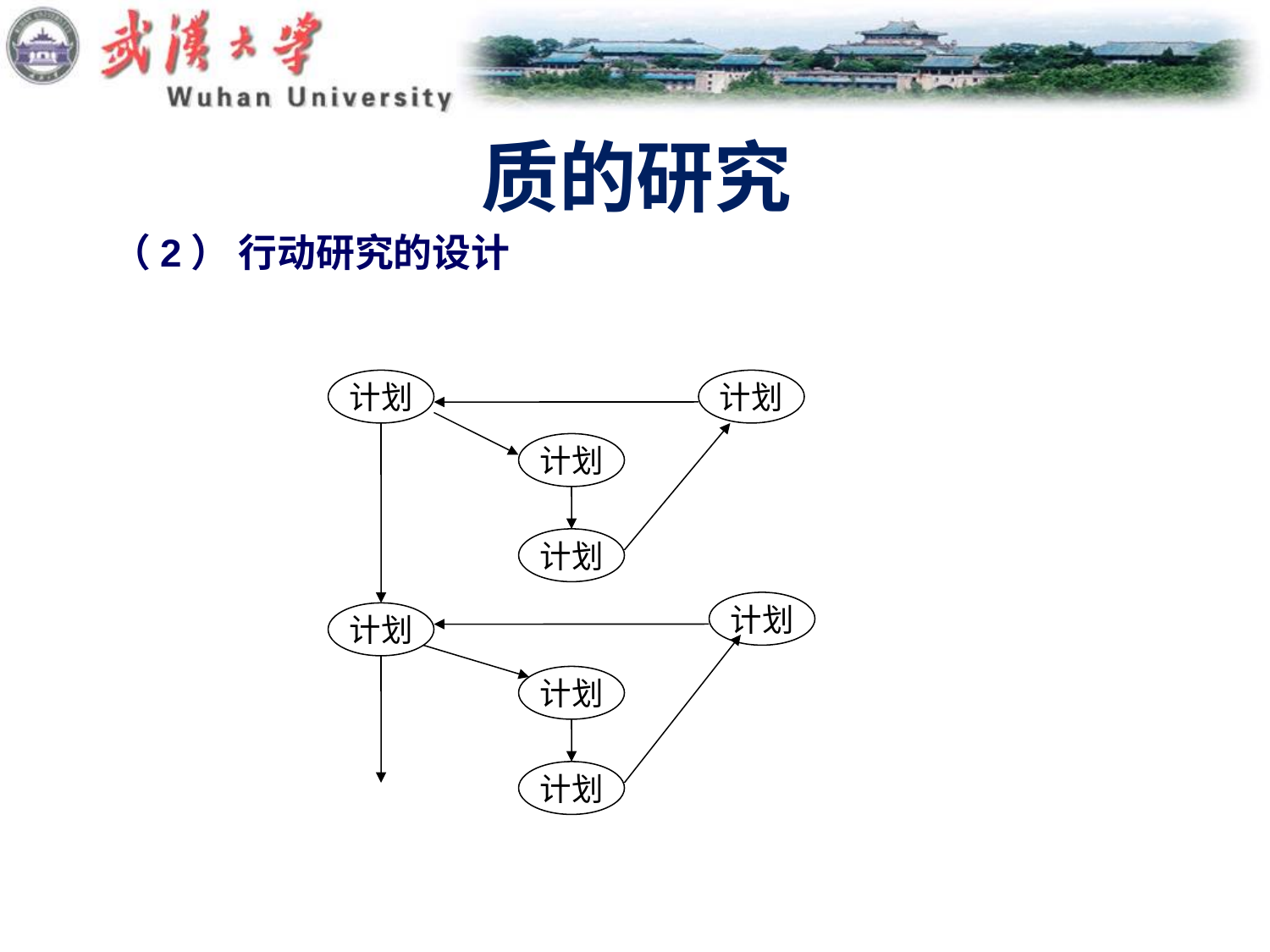

# 质的研究
   （2） 行动研究的设计

计划
计划

计划

计划
计划
计划

计划

计划